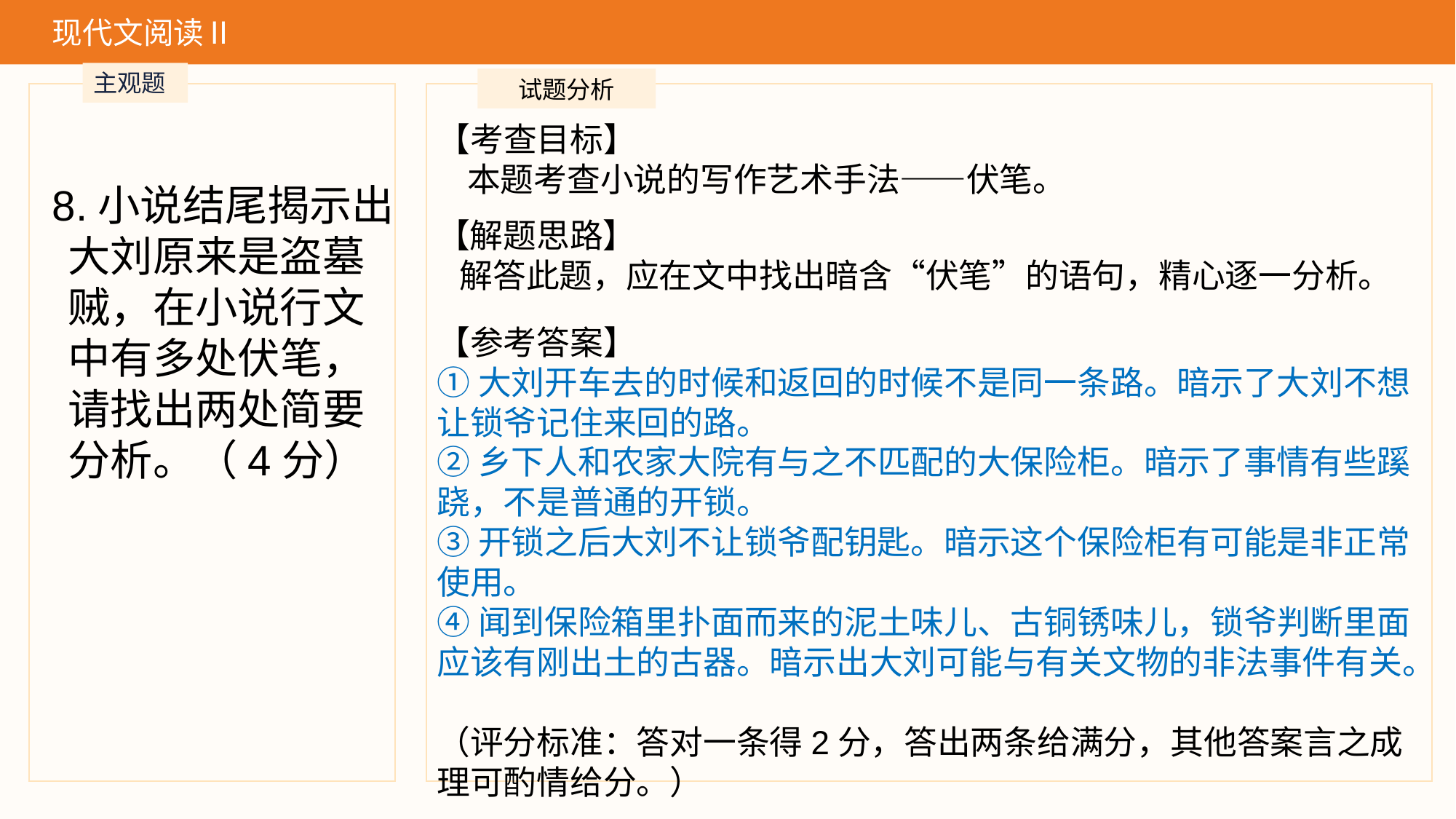

现代文阅读Ⅱ
主观题
试题分析

【考查目标】
   本题考查小说的写作艺术手法——伏笔。
8.小说结尾揭示出大刘原来是盗墓贼，在小说行文中有多处伏笔，请找出两处简要分析。（4分）
【解题思路】
  解答此题，应在文中找出暗含“伏笔”的语句，精心逐一分析。
【参考答案】
①大刘开车去的时候和返回的时候不是同一条路。暗示了大刘不想让锁爷记住来回的路。
②乡下人和农家大院有与之不匹配的大保险柜。暗示了事情有些蹊跷，不是普通的开锁。
③开锁之后大刘不让锁爷配钥匙。暗示这个保险柜有可能是非正常使用。
④闻到保险箱里扑面而来的泥土味儿、古铜锈味儿，锁爷判断里面应该有刚出土的古器。暗示出大刘可能与有关文物的非法事件有关。
（评分标准：答对一条得2分，答出两条给满分，其他答案言之成理可酌情给分。）